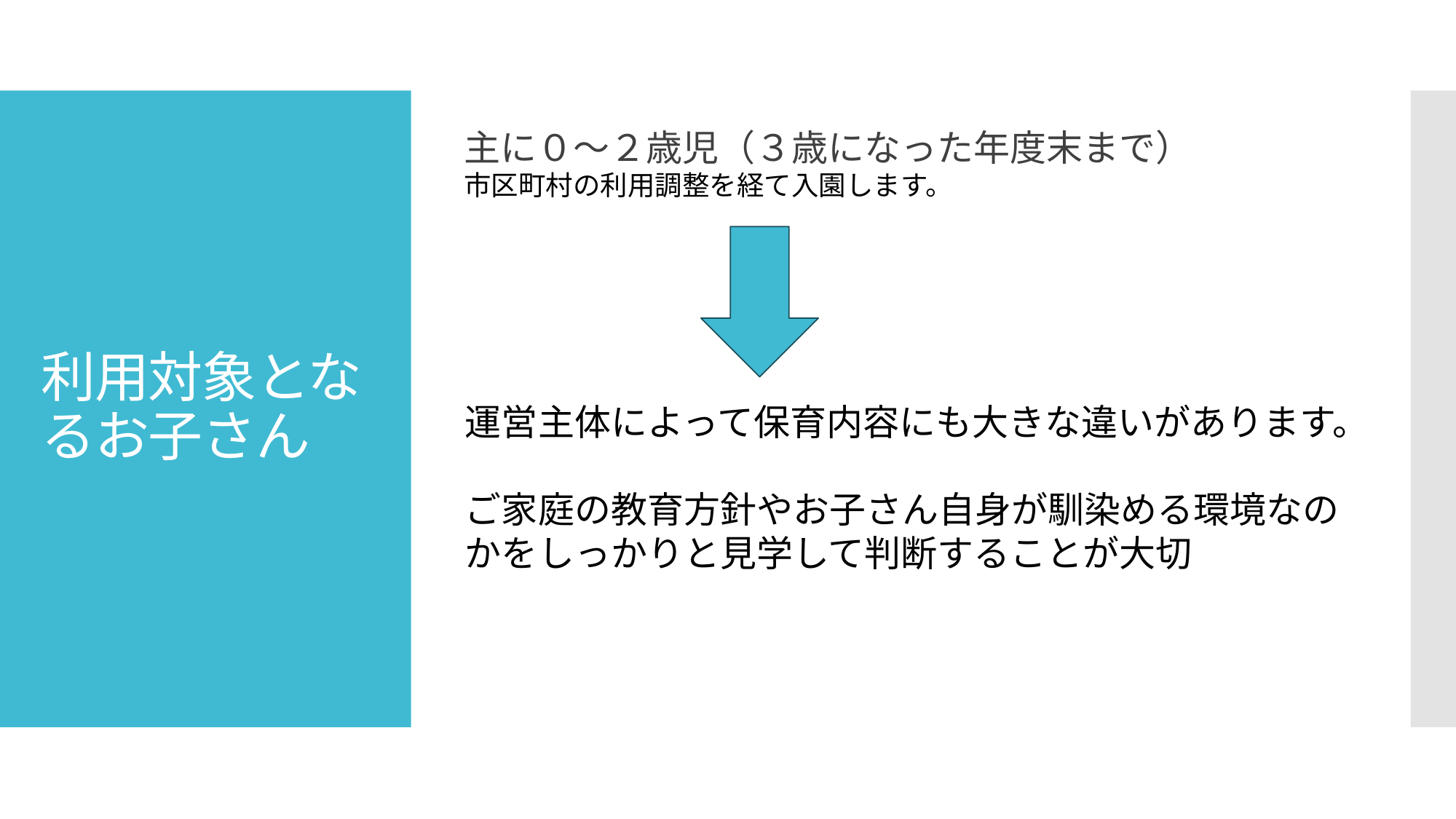

主に０～２歳児（３歳になった年度末まで）
市区町村の利用調整を経て入園します。
# 利用対象となるお子さん

運営主体によって保育内容にも大きな違いがあります。

ご家庭の教育方針やお子さん自身が馴染める環境なのかをしっかりと見学して判断することが大切